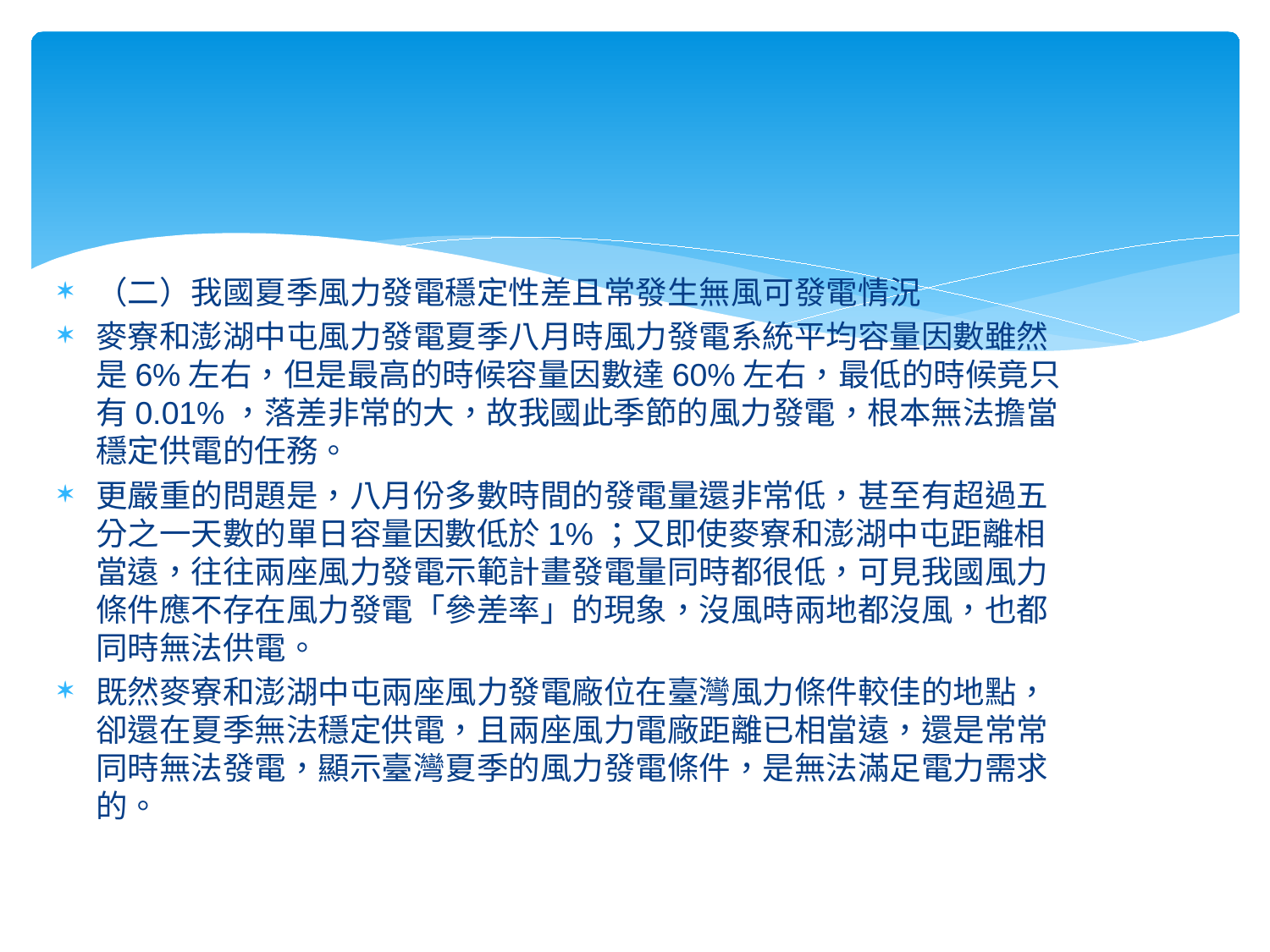

#
（二）我國夏季風力發電穩定性差且常發生無風可發電情況
麥寮和澎湖中屯風力發電夏季八月時風力發電系統平均容量因數雖然是6%左右，但是最高的時候容量因數達60%左右，最低的時候竟只有0.01%，落差非常的大，故我國此季節的風力發電，根本無法擔當穩定供電的任務。
更嚴重的問題是，八月份多數時間的發電量還非常低，甚至有超過五分之一天數的單日容量因數低於1%；又即使麥寮和澎湖中屯距離相當遠，往往兩座風力發電示範計畫發電量同時都很低，可見我國風力條件應不存在風力發電「參差率」的現象，沒風時兩地都沒風，也都同時無法供電。
既然麥寮和澎湖中屯兩座風力發電廠位在臺灣風力條件較佳的地點，卻還在夏季無法穩定供電，且兩座風力電廠距離已相當遠，還是常常同時無法發電，顯示臺灣夏季的風力發電條件，是無法滿足電力需求的。